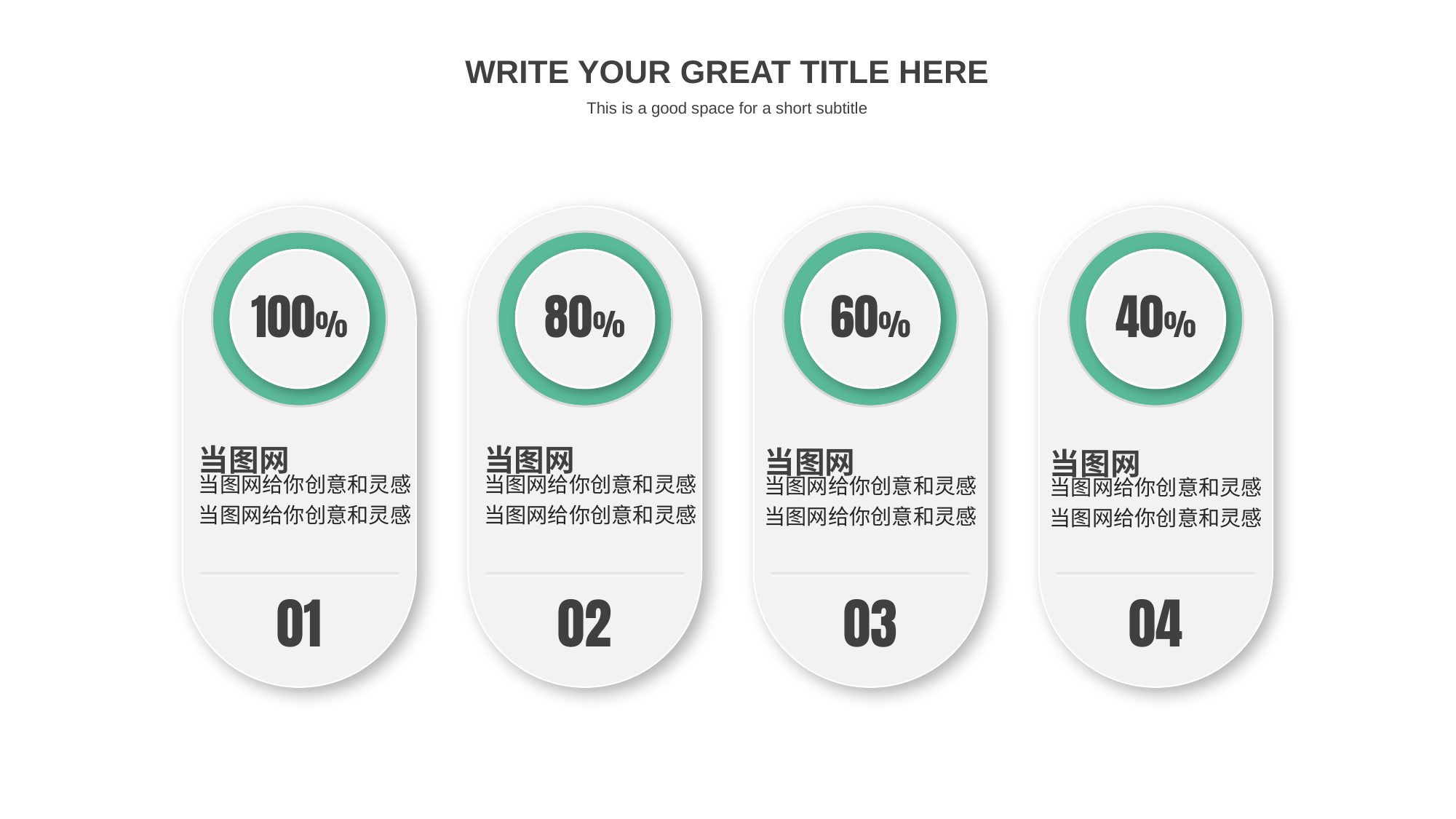

WRITE YOUR GREAT TITLE HERE
This is a good space for a short subtitle

100%
80%
60%
40%
当图网
当图网给你创意和灵感当图网给你创意和灵感
当图网
当图网给你创意和灵感当图网给你创意和灵感
当图网
当图网给你创意和灵感当图网给你创意和灵感
当图网
当图网给你创意和灵感当图网给你创意和灵感

01
02
03
04